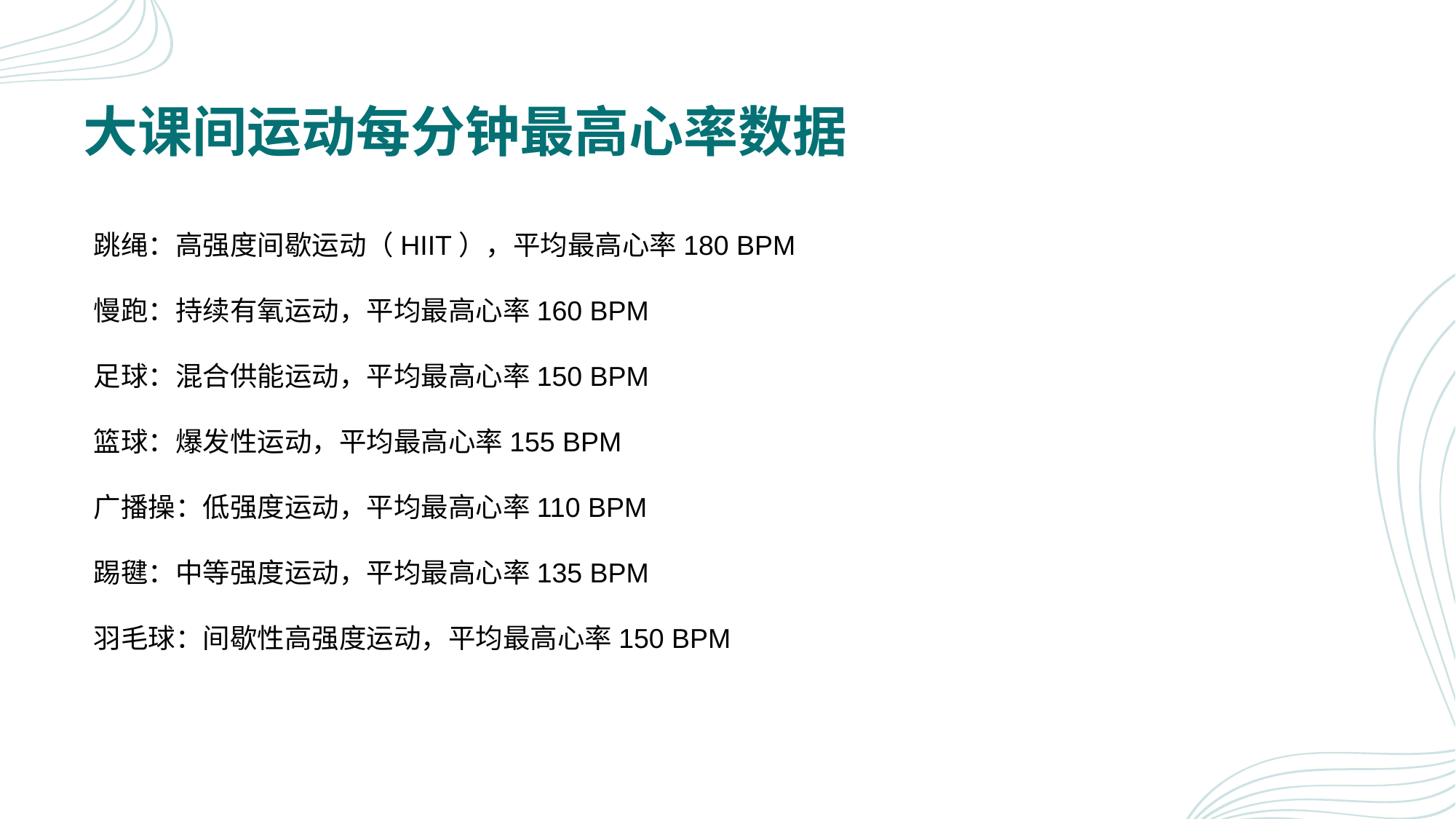

# 大课间运动每分钟最高心率数据

跳绳：高强度间歇运动（HIIT），平均最高心率180 BPM

慢跑：持续有氧运动，平均最高心率160 BPM

足球：混合供能运动，平均最高心率150 BPM

篮球：爆发性运动，平均最高心率155 BPM

广播操：低强度运动，平均最高心率110 BPM

踢毽：中等强度运动，平均最高心率135 BPM

羽毛球：间歇性高强度运动，平均最高心率150 BPM